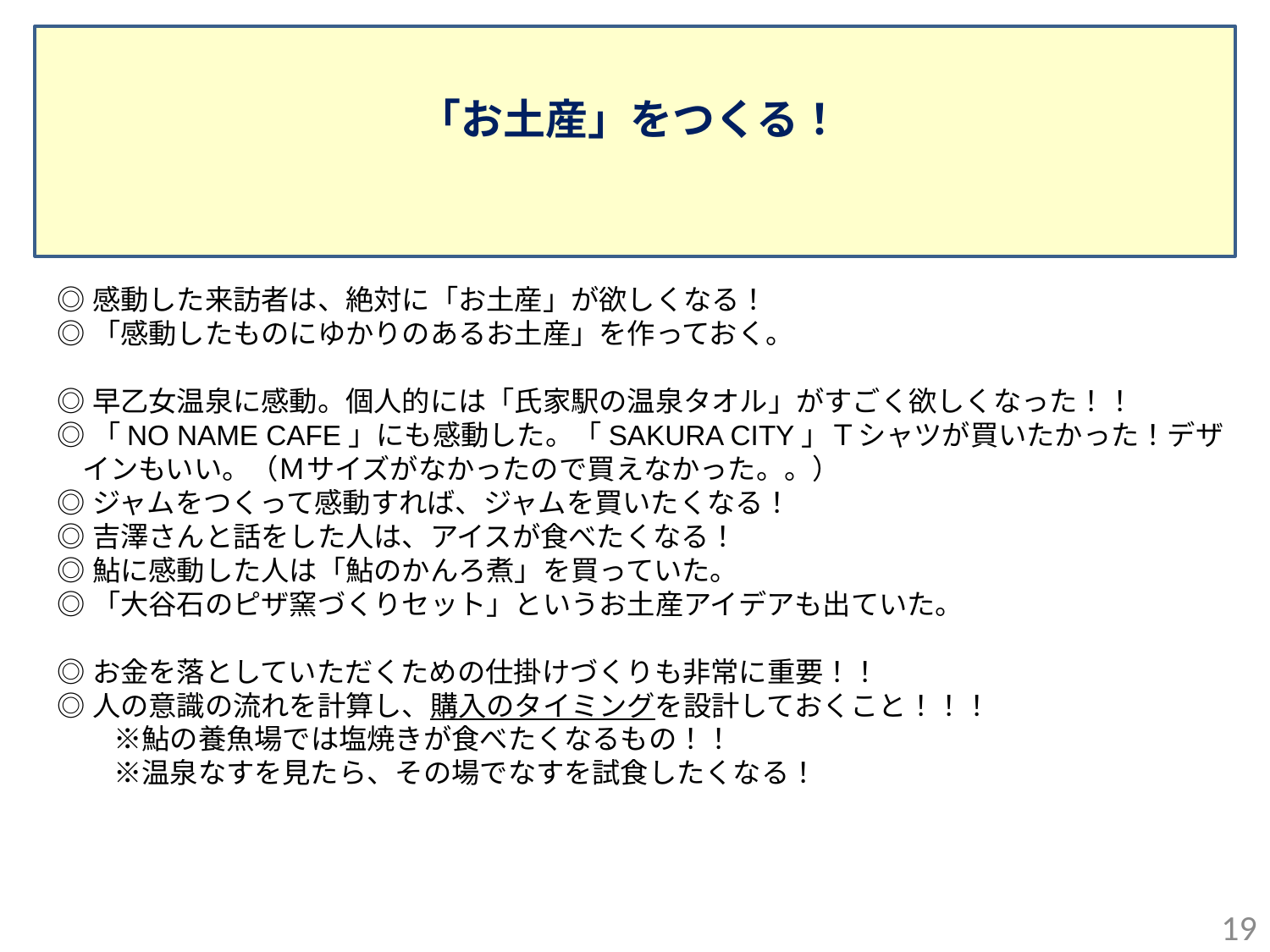

「お土産」をつくる！
◎感動した来訪者は、絶対に「お土産」が欲しくなる！
◎「感動したものにゆかりのあるお土産」を作っておく。

◎早乙女温泉に感動。個人的には「氏家駅の温泉タオル」がすごく欲しくなった！！
◎「NO NAME CAFE」にも感動した。「SAKURA CITY」Ｔシャツが買いたかった！デザインもいい。（Ｍサイズがなかったので買えなかった。。）
◎ジャムをつくって感動すれば、ジャムを買いたくなる！
◎吉澤さんと話をした人は、アイスが食べたくなる！
◎鮎に感動した人は「鮎のかんろ煮」を買っていた。
◎「大谷石のピザ窯づくりセット」というお土産アイデアも出ていた。

◎お金を落としていただくための仕掛けづくりも非常に重要！！
◎人の意識の流れを計算し、購入のタイミングを設計しておくこと！！！
　　※鮎の養魚場では塩焼きが食べたくなるもの！！
　　※温泉なすを見たら、その場でなすを試食したくなる！

19